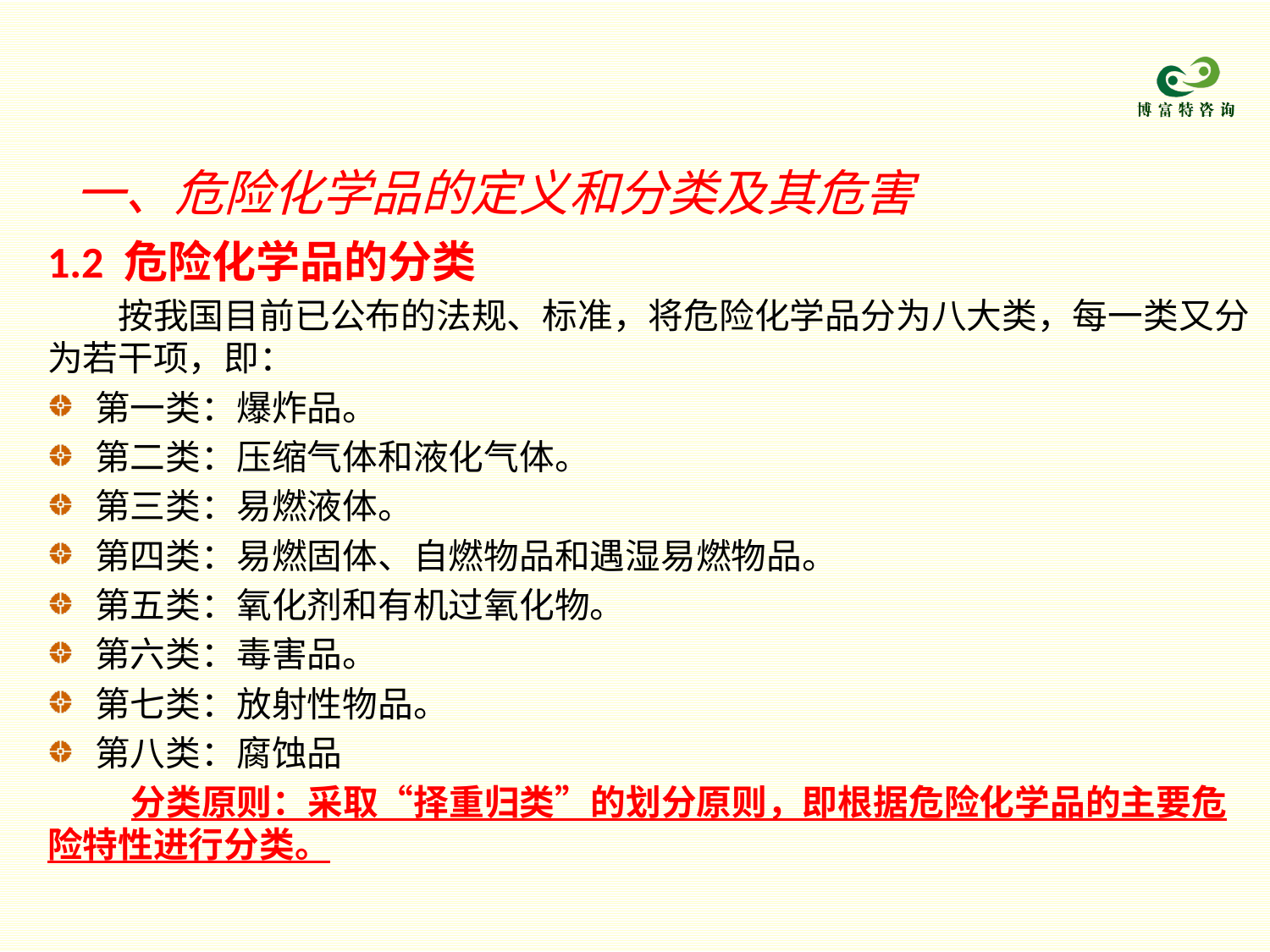

一、危险化学品的定义和分类及其危害
1.2 危险化学品的分类
　　按我国目前已公布的法规、标准，将危险化学品分为八大类，每一类又分为若干项，即：
第一类：爆炸品。
第二类：压缩气体和液化气体。
第三类：易燃液体。
第四类：易燃固体、自燃物品和遇湿易燃物品。
第五类：氧化剂和有机过氧化物。
第六类：毒害品。
第七类：放射性物品。
第八类：腐蚀品
             分类原则：采取“择重归类”的划分原则，即根据危险化学品的主要危险特性进行分类。